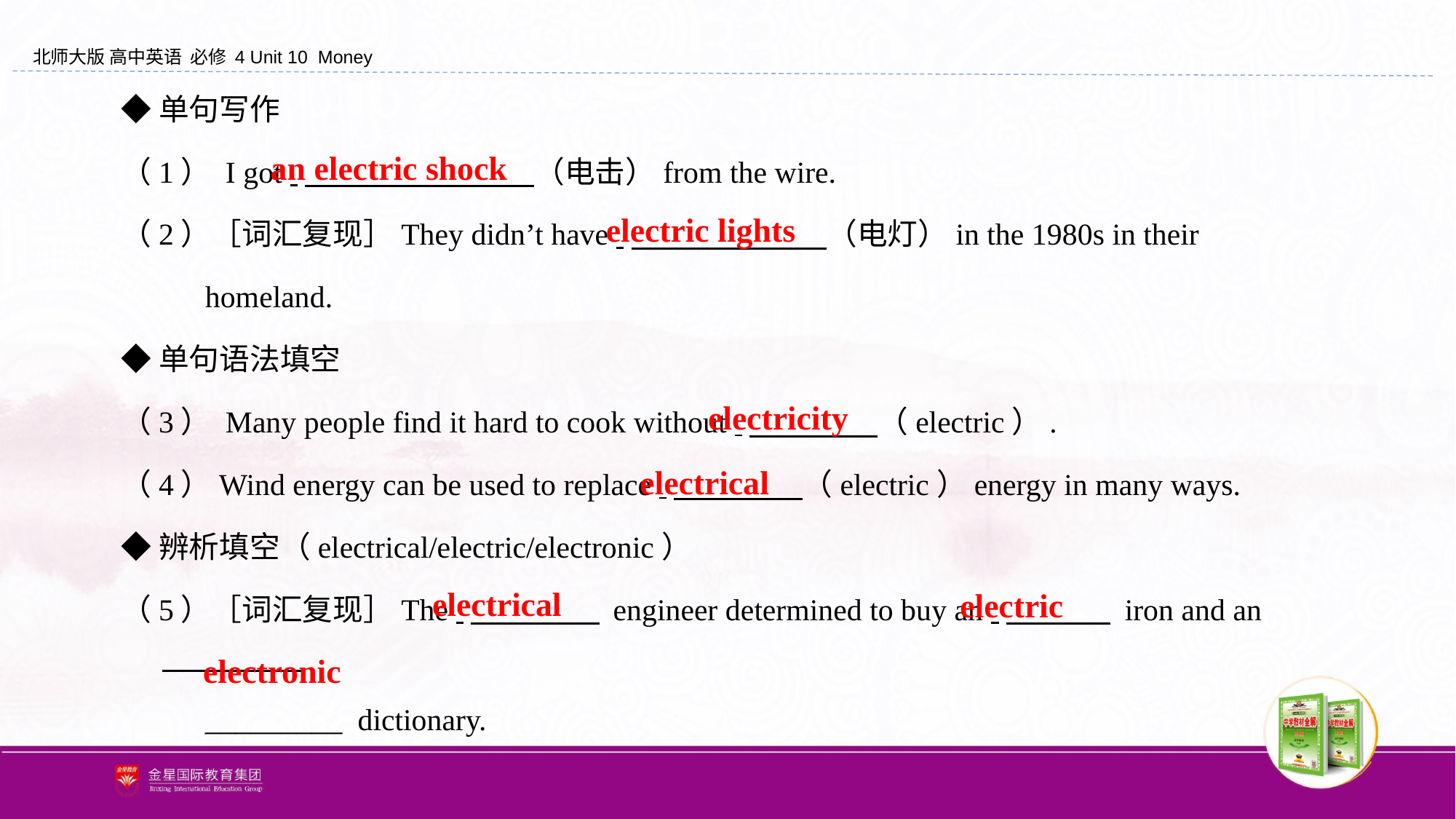

◆单句写作
（1） I got  　　　　  　　     （电击）from the wire.
（2）［词汇复现］They didn’t have  　　　　  　　（电灯）in the 1980s in their
           homeland.
◆单句语法填空
（3） Many people find it hard to cook without  　　　　 （electric）.
（4）Wind energy can be used to replace  　　　　 （electric）energy in many ways.
◆辨析填空（electrical/electric/electronic）
（5）［词汇复现］The  　　　　  engineer determined to buy an  　　　   iron and an
           _________  dictionary.

an electric shock
 electric lights
 electricity
 electrical
 electrical
 electric
 electronic